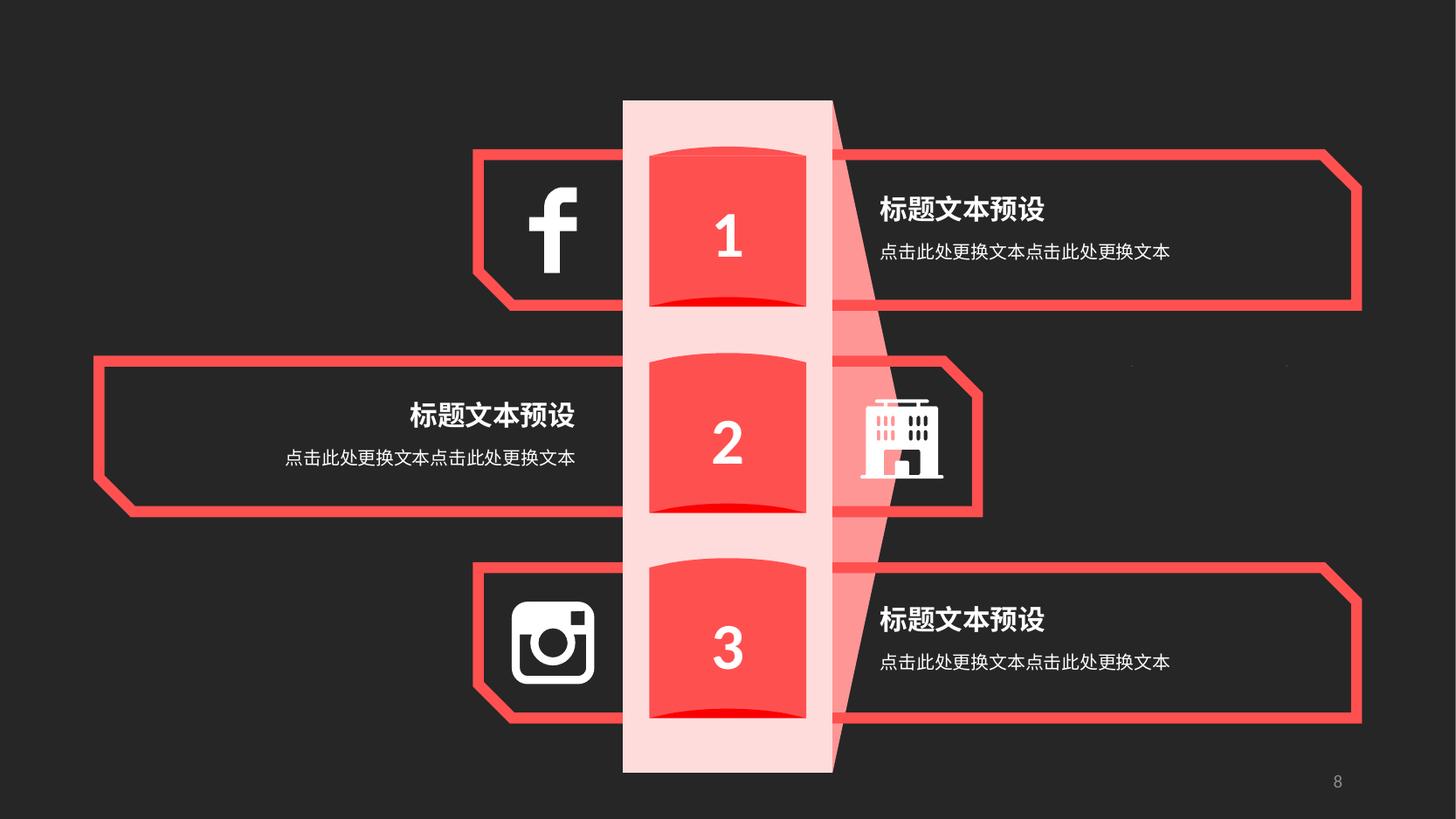

1

标题文本预设
点击此处更换文本点击此处更换文本

2

标题文本预设
点击此处更换文本点击此处更换文本

3

标题文本预设
点击此处更换文本点击此处更换文本

8